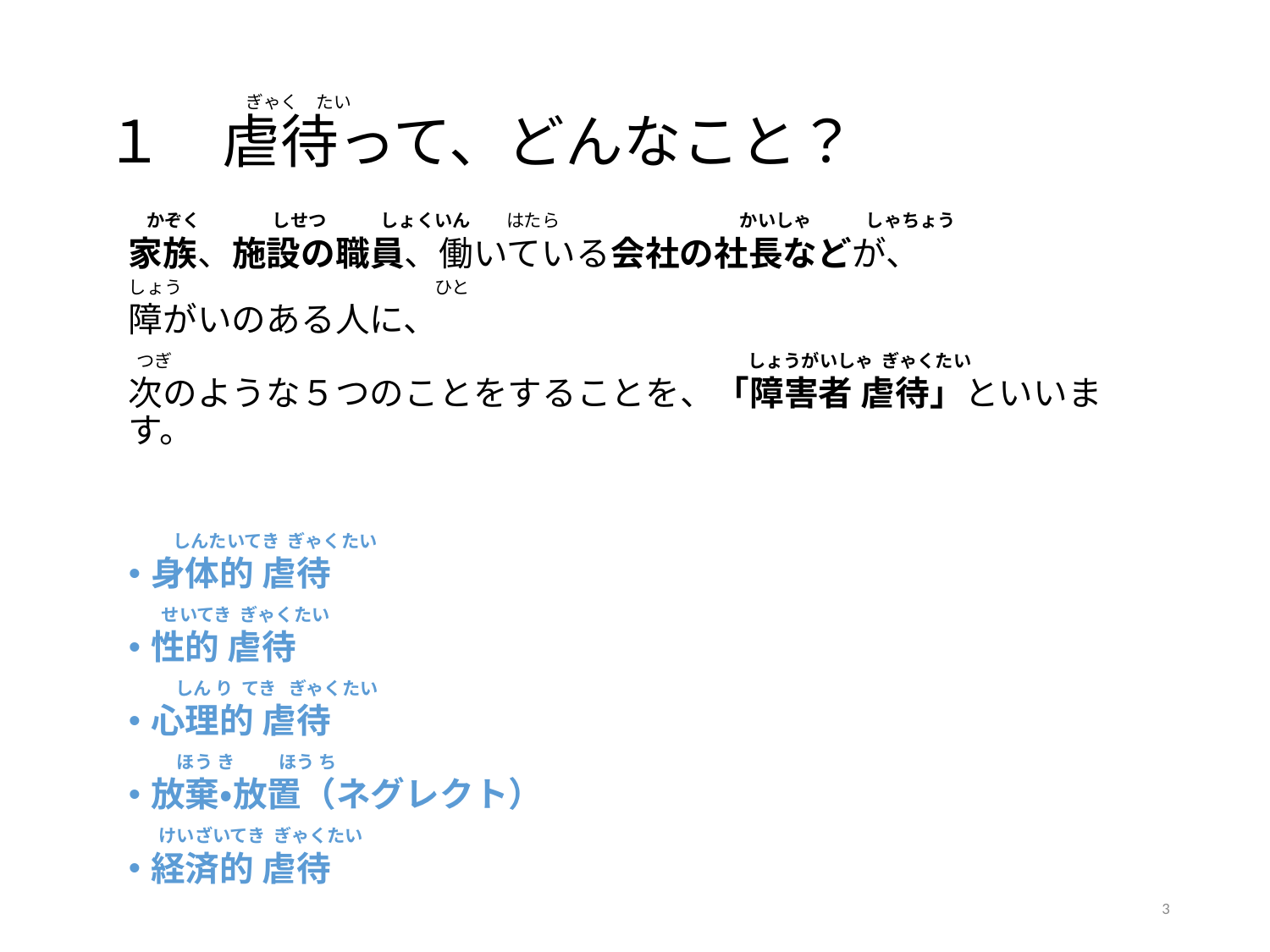

# ぎゃく　たい １　虐待って、どんなこと？
　かぞく　　　　しせつ　　　しょくいん　　はたら　　　　　　　　　　かいしゃ　　　しゃちょう
家族、施設の職員、働いている会社の社長などが、
しょう　　　　　　　　　　　　　　ひと
障がいのある人に、
 つぎ　　　　　　　　　　　　　                               　　　                                    　しょうがいしゃ  ぎゃくたい
次のような５つのことをすることを、「障害者 虐待」といいます。

　　　しんたいてき  ぎゃくたい
身体的 虐待
　　 せいてき  ぎゃくたい
性的 虐待
 　　 しん り  てき   ぎゃくたい
心理的 虐待
　　　 ほう き　　  ほう ち
放棄・放置（ネグレクト）
        けいざいてき  ぎゃくたい
経済的 虐待
3